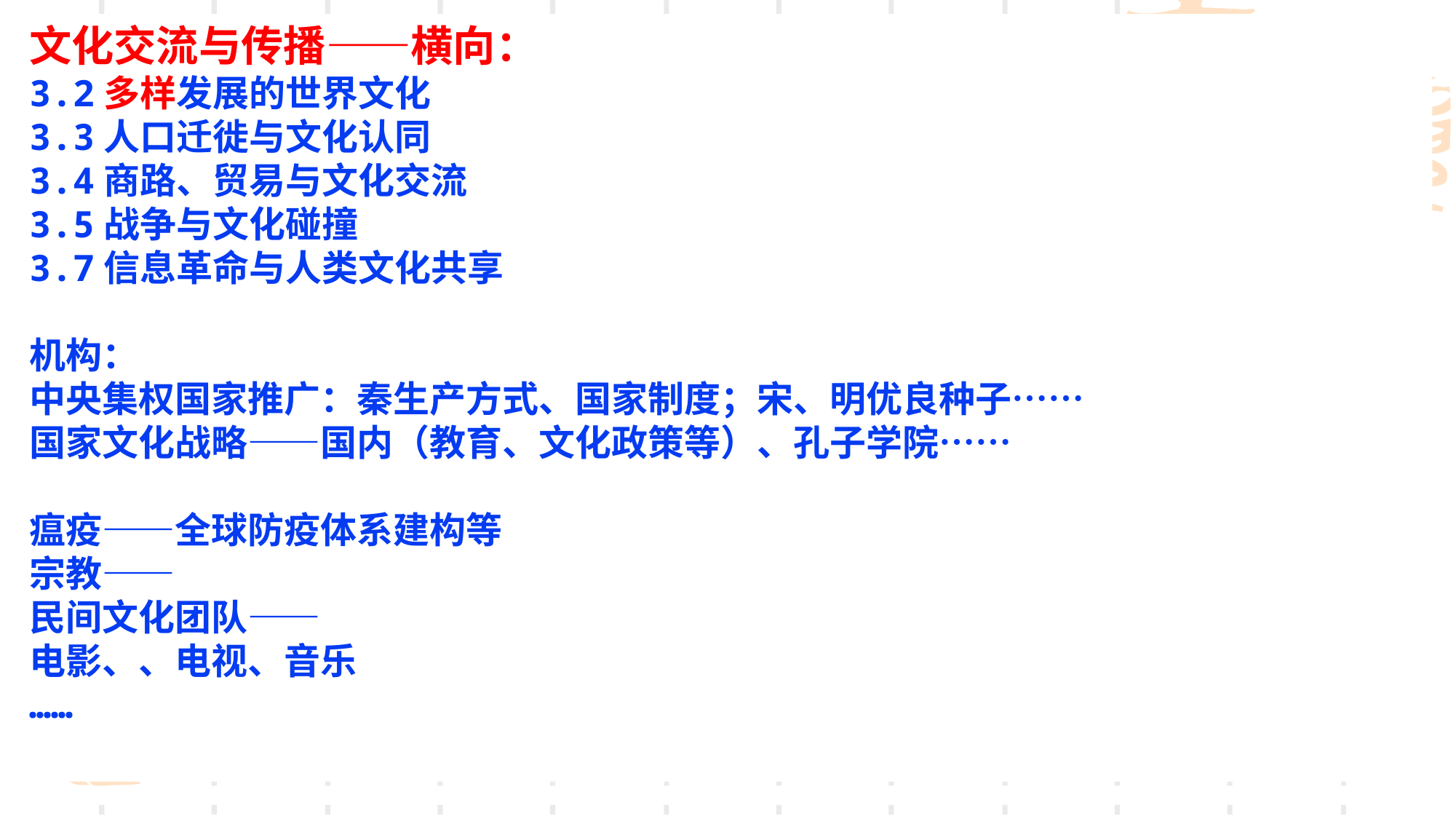

文化交流与传播——横向：
3.2多样发展的世界文化
3.3人口迁徙与文化认同
3.4商路、贸易与文化交流
3.5战争与文化碰撞
3.7信息革命与人类文化共享

机构：
中央集权国家推广：秦生产方式、国家制度；宋、明优良种子……
国家文化战略——国内（教育、文化政策等）、孔子学院……

瘟疫——全球防疫体系建构等
宗教——
民间文化团队——
电影、、电视、音乐
……